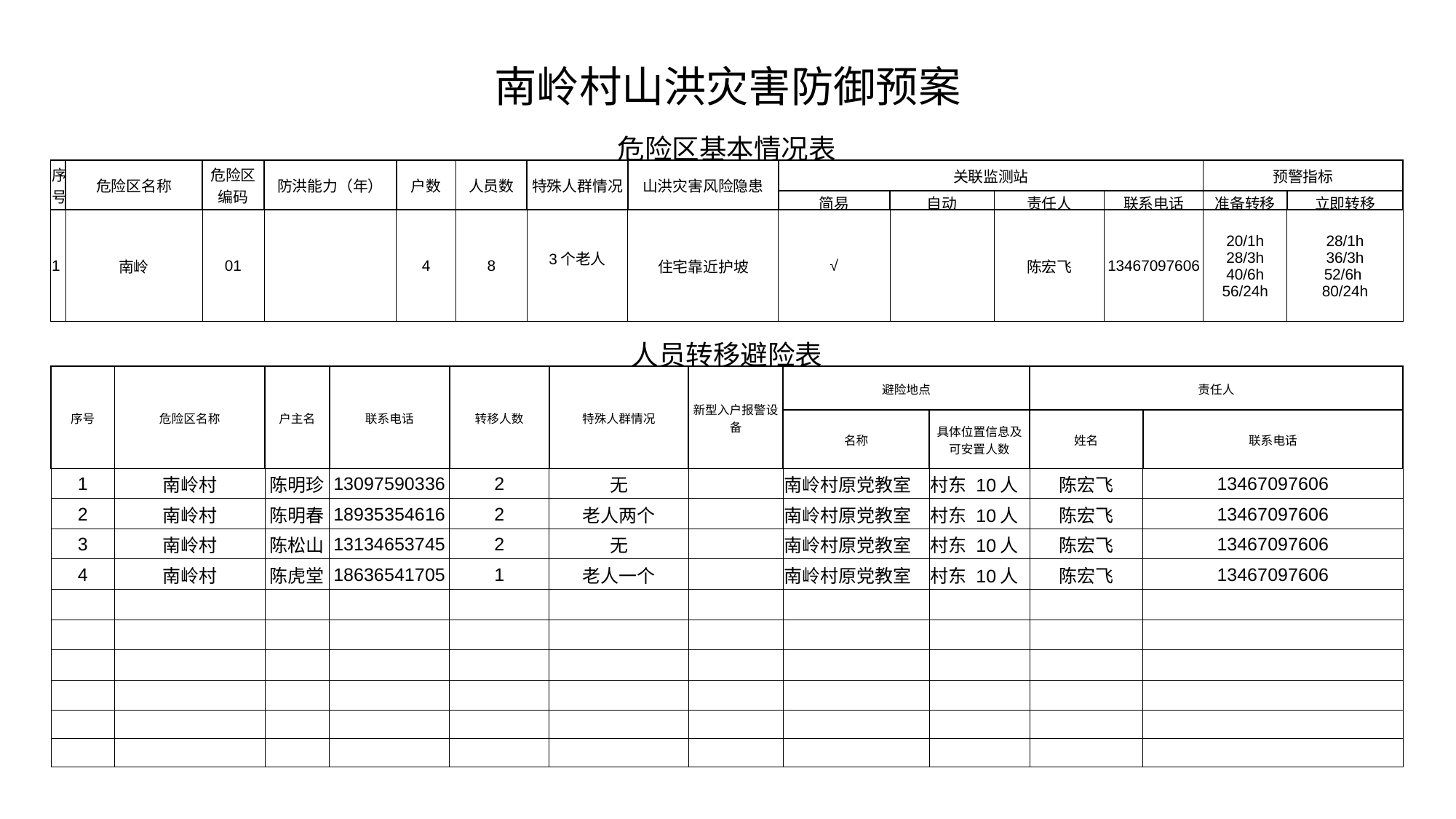

南岭村山洪灾害防御预案

| 危险区基本情况表 |  |  |  |  |  |  |  |  |  |  |  |  |  |
| --- | --- | --- | --- | --- | --- | --- | --- | --- | --- | --- | --- | --- | --- |
| 序号 | 危险区名称 | 危险区编码 | 防洪能力（年） | 户数 | 人员数 | 特殊人群情况 | 山洪灾害风险隐患 | 关联监测站 |  |  |  | 预警指标 |  |
|  |  |  |  |  |  |  |  | 简易 | 自动 | 责任人 | 联系电话 | 准备转移 | 立即转移 |
| 1 | 南岭 | 01 |  | 4 | 8 | 3个老人 | 住宅靠近护坡 | √ |  | 陈宏飞 | 13467097606 | 20/1h 28/3h 40/6h 56/24h | 28/1h 36/3h 52/6h 80/24h |
| 人员转移避险表 |  |  |  |  |  |  |  |  |  |  |
| --- | --- | --- | --- | --- | --- | --- | --- | --- | --- | --- |
| 序号 | 危险区名称 | 户主名 | 联系电话 | 转移人数 | 特殊人群情况 | 新型入户报警设备 | 避险地点 |  | 责任人 |  |
|  |  |  |  |  |  |  | 名称 | 具体位置信息及 可安置人数 | 姓名 | 联系电话 |
| 1 | 南岭村 | 陈明珍 | 13097590336 | 2 | 无 |  | 南岭村原党教室 | 村东 10人 | 陈宏飞 | 13467097606 |
| 2 | 南岭村 | 陈明春 | 18935354616 | 2 | 老人两个 |  | 南岭村原党教室 | 村东 10人 | 陈宏飞 | 13467097606 |
| 3 | 南岭村 | 陈松山 | 13134653745 | 2 | 无 |  | 南岭村原党教室 | 村东 10人 | 陈宏飞 | 13467097606 |
| 4 | 南岭村 | 陈虎堂 | 18636541705 | 1 | 老人一个 |  | 南岭村原党教室 | 村东 10人 | 陈宏飞 | 13467097606 |
|  |  |  |  |  |  |  |  |  |  |  |
|  |  |  |  |  |  |  |  |  |  |  |
|  |  |  |  |  |  |  |  |  |  |  |
|  |  |  |  |  |  |  |  |  |  |  |
|  |  |  |  |  |  |  |  |  |  |  |
|  |  |  |  |  |  |  |  |  |  |  |